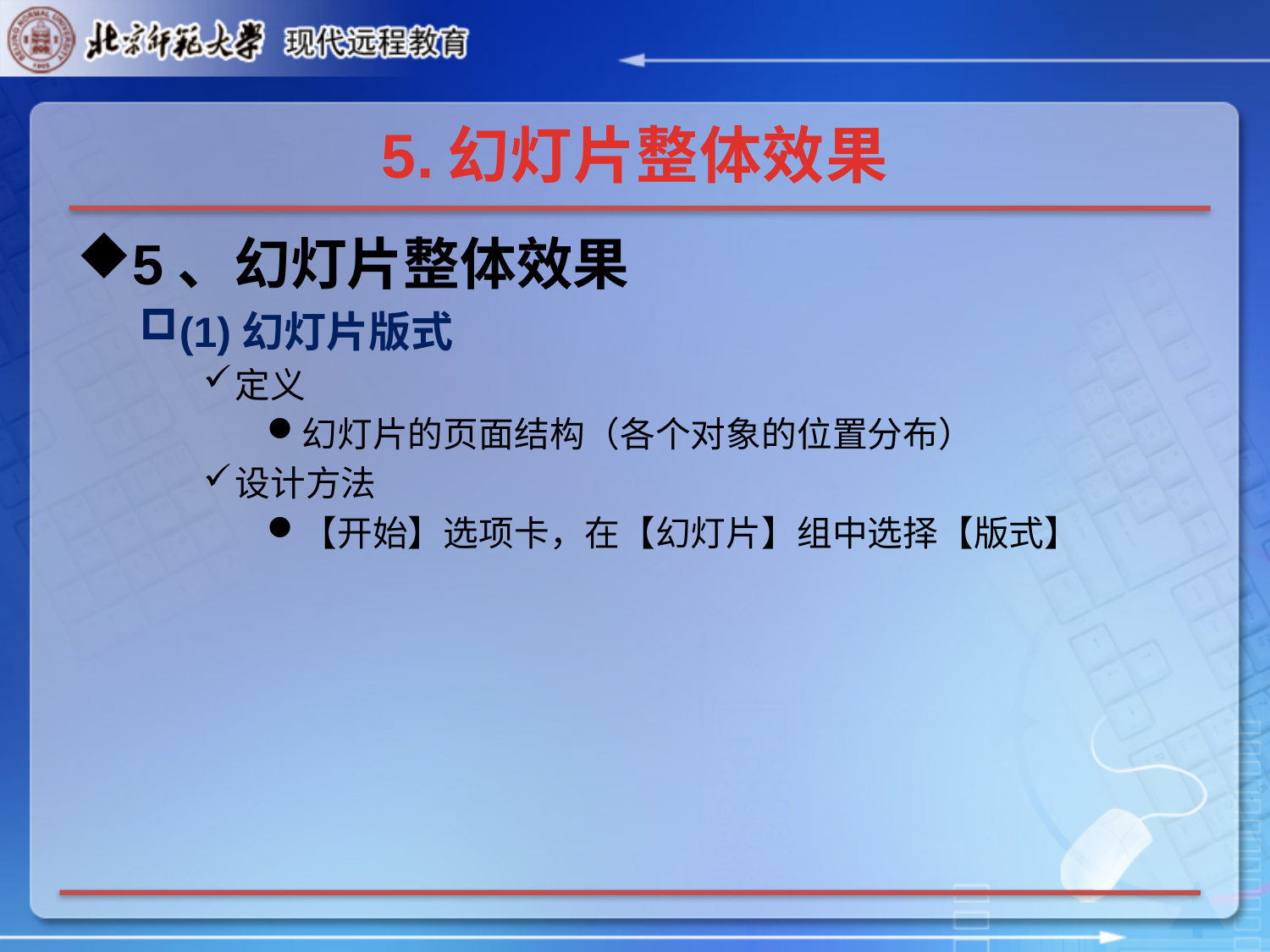

# 5.幻灯片整体效果
5、幻灯片整体效果
(1)幻灯片版式
定义
幻灯片的页面结构（各个对象的位置分布）
设计方法
【开始】选项卡，在【幻灯片】组中选择【版式】